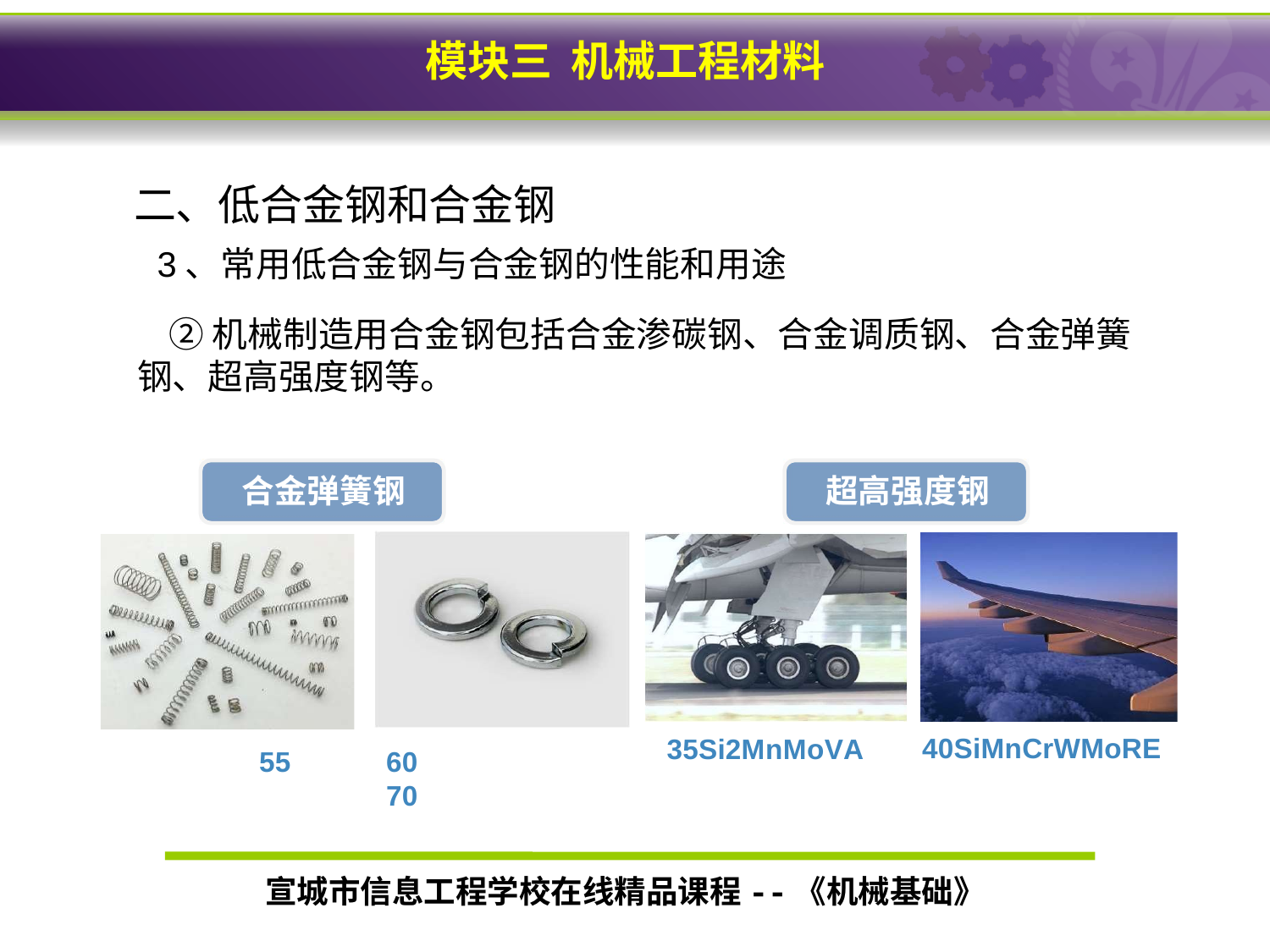

# 二、低合金钢和合金钢
3、常用低合金钢与合金钢的性能和用途
    ②机械制造用合金钢包括合金渗碳钢、合金调质钢、合金弹簧钢、超高强度钢等。

合金弹簧钢
超高强度钢

40SiMnCrWMoRE
35Si2MnMoVA
55	60	70